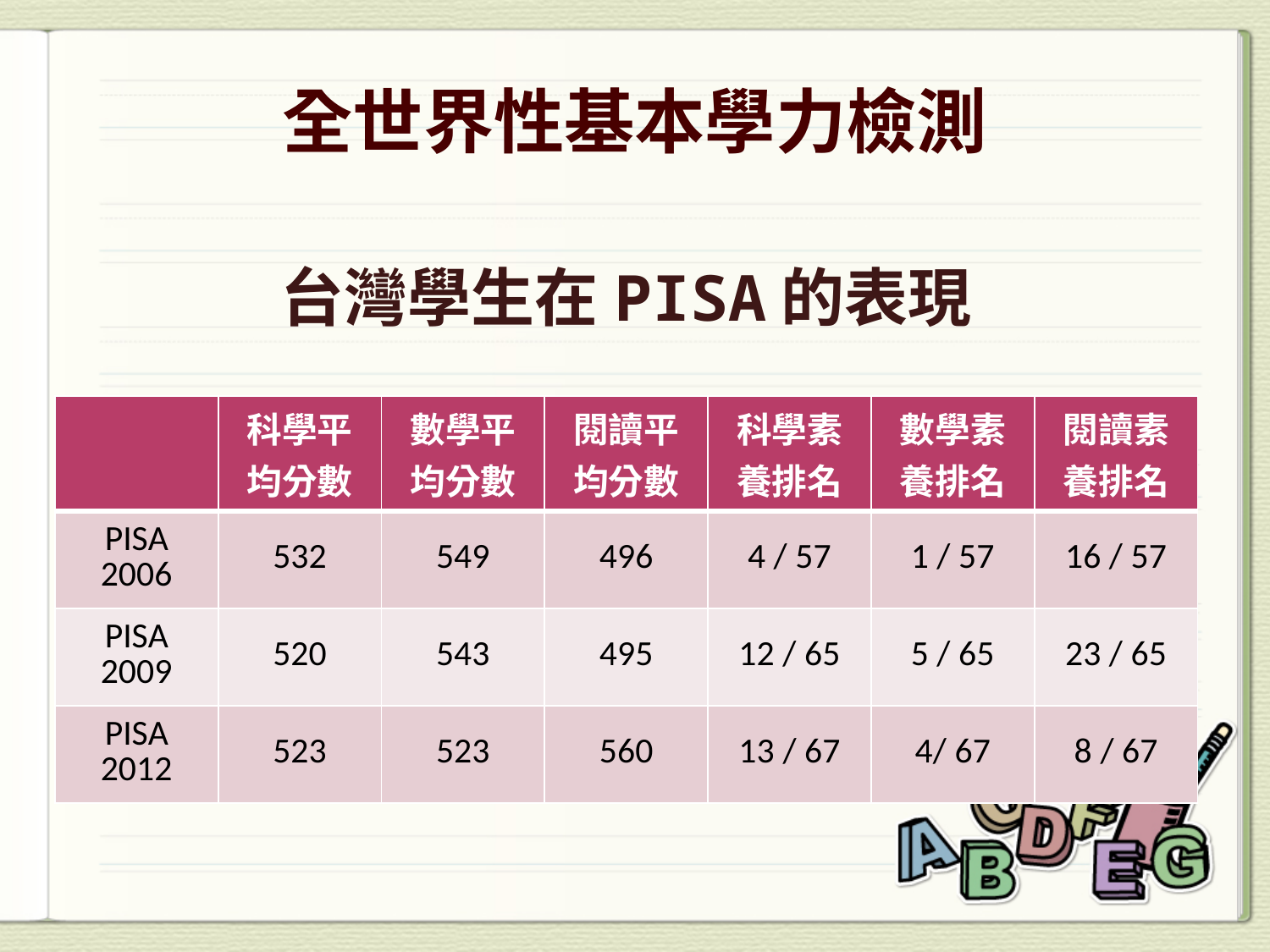

全世界性基本學力檢測
# 台灣學生在PISA的表現
|  | 科學平均分數 | 數學平均分數 | 閱讀平均分數 | 科學素養排名 | 數學素養排名 | 閱讀素養排名 |
| --- | --- | --- | --- | --- | --- | --- |
| PISA 2006 | 532 | 549 | 496 | 4 / 57 | 1 / 57 | 16 / 57 |
| PISA 2009 | 520 | 543 | 495 | 12 / 65 | 5 / 65 | 23 / 65 |
| PISA 2012 | 523 | 523 | 560 | 13 / 67 | 4/ 67 | 8 / 67 |